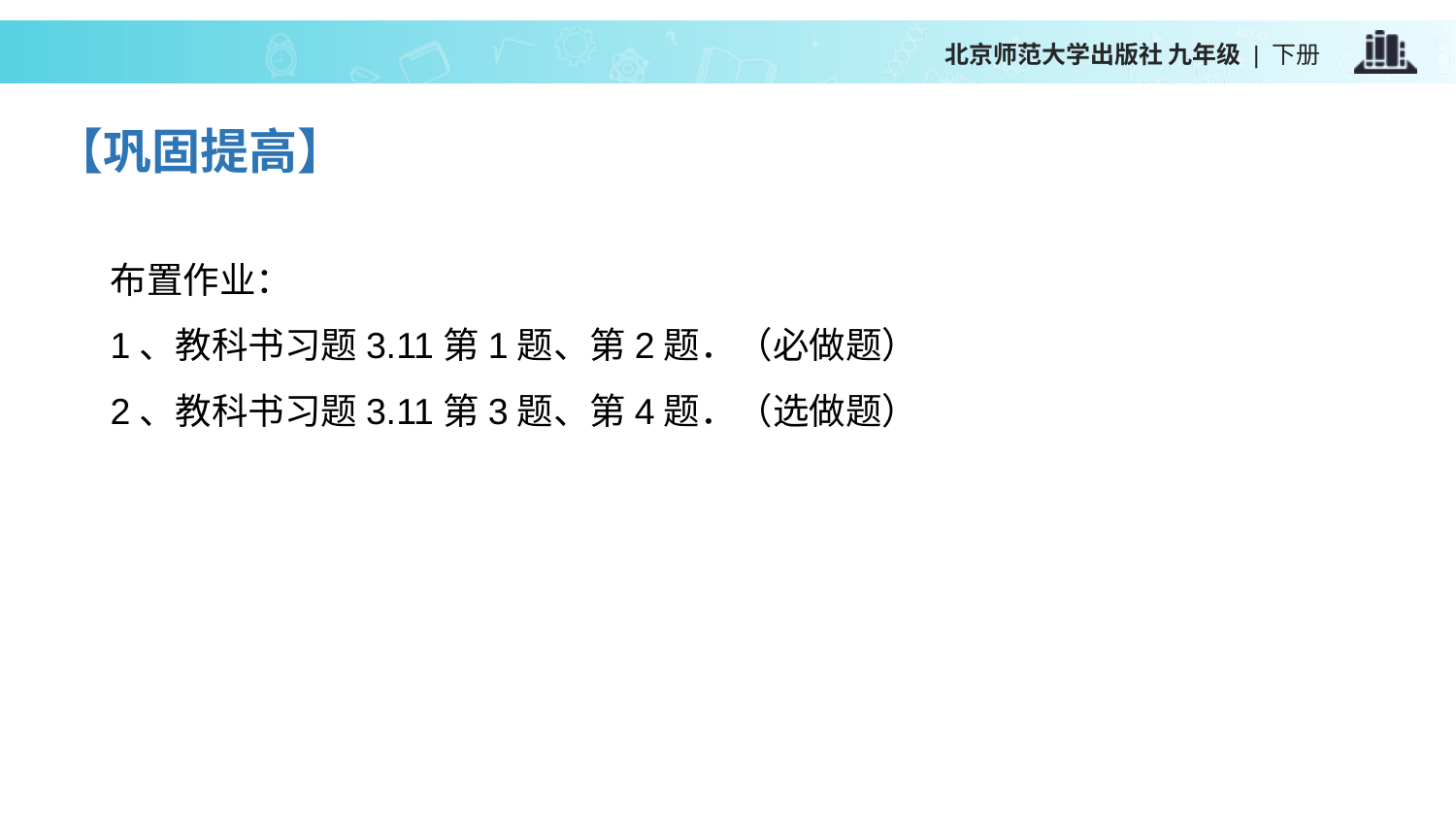

【巩固提高】
布置作业：
1、教科书习题3.11第1题、第2题．（必做题）
2、教科书习题3.11第3题、第4题．（选做题）